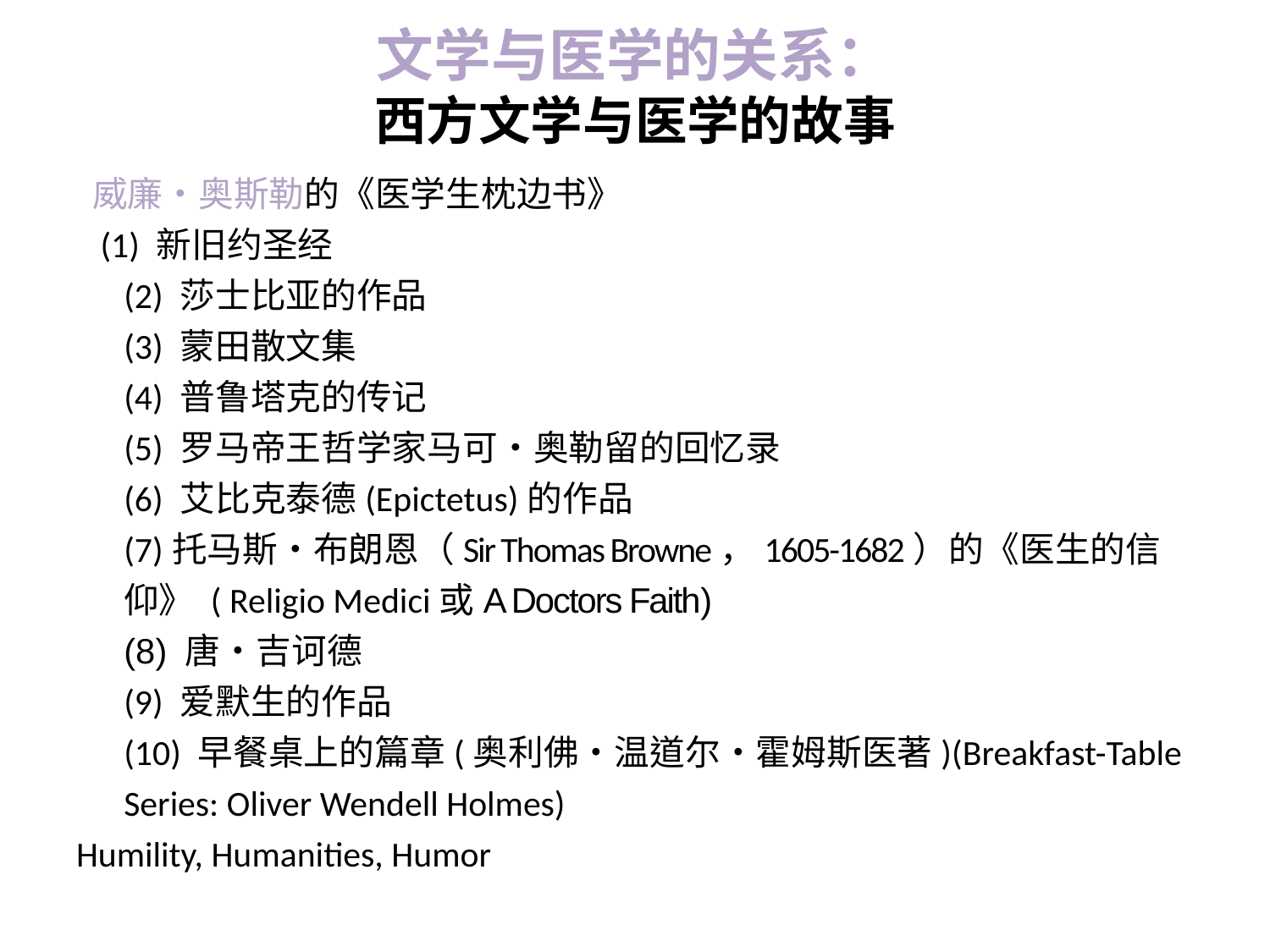

# 文学与医学的关系： 西方文学与医学的故事
 威廉•奥斯勒的《医学生枕边书》
   (1) 新旧约圣经
(2) 莎士比亚的作品
(3) 蒙田散文集
(4) 普鲁塔克的传记
(5) 罗马帝王哲学家马可•奥勒留的回忆录
(6) 艾比克泰德(Epictetus)的作品
(7)托马斯•布朗恩（Sir Thomas Browne，1605-1682）的《医生的信仰》 ( Religio Medici或A Doctors Faith)
(8) 唐•吉诃德
(9) 爱默生的作品
(10) 早餐桌上的篇章(奥利佛•温道尔•霍姆斯医著)(Breakfast-Table Series: Oliver Wendell Holmes)
Humility, Humanities, Humor